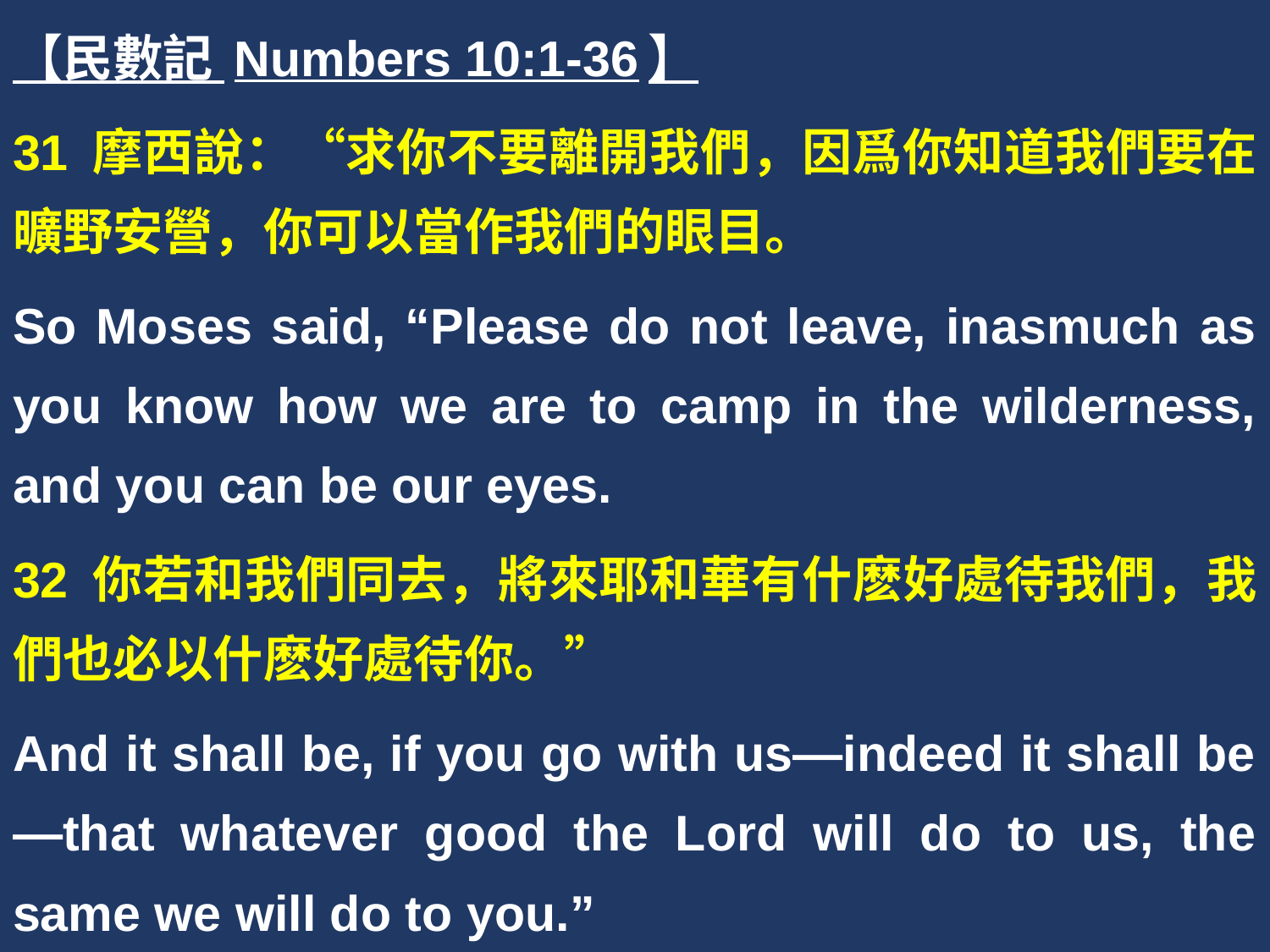

【民數記 Numbers 10:1-36】
31 摩西說：“求你不要離開我們，因爲你知道我們要在曠野安營，你可以當作我們的眼目。
So Moses said, “Please do not leave, inasmuch as you know how we are to camp in the wilderness, and you can be our eyes.
32 你若和我們同去，將來耶和華有什麽好處待我們，我們也必以什麽好處待你。”
And it shall be, if you go with us—indeed it shall be—that whatever good the Lord will do to us, the same we will do to you.”